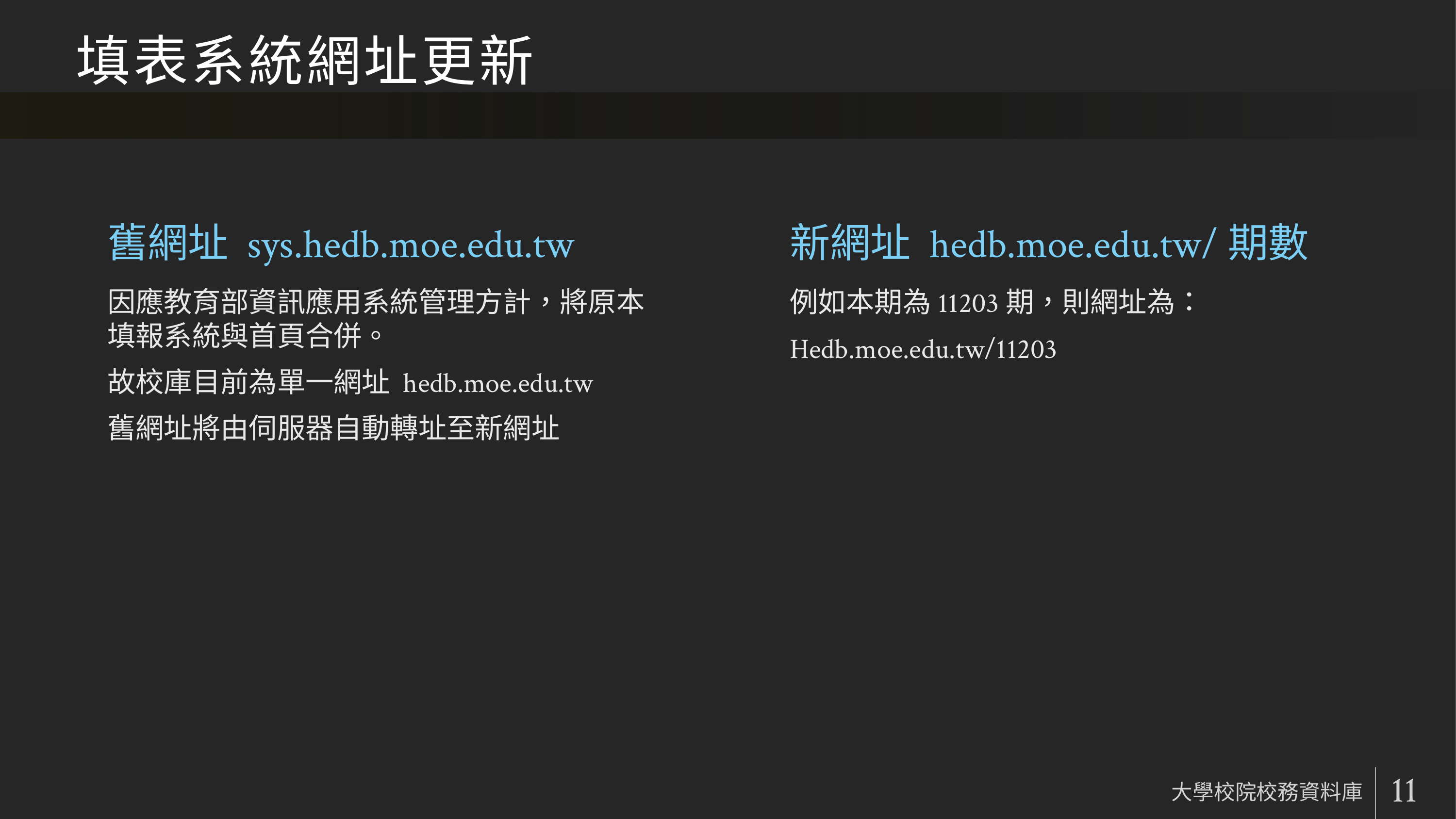

# 填表系統網址更新

舊網址 sys.hedb.moe.edu.tw
新網址 hedb.moe.edu.tw/期數
因應教育部資訊應用系統管理方計，將原本填報系統與首頁合併。
故校庫目前為單一網址 hedb.moe.edu.tw
舊網址將由伺服器自動轉址至新網址
例如本期為11203期，則網址為：
Hedb.moe.edu.tw/11203
大學校院校務資料庫
11